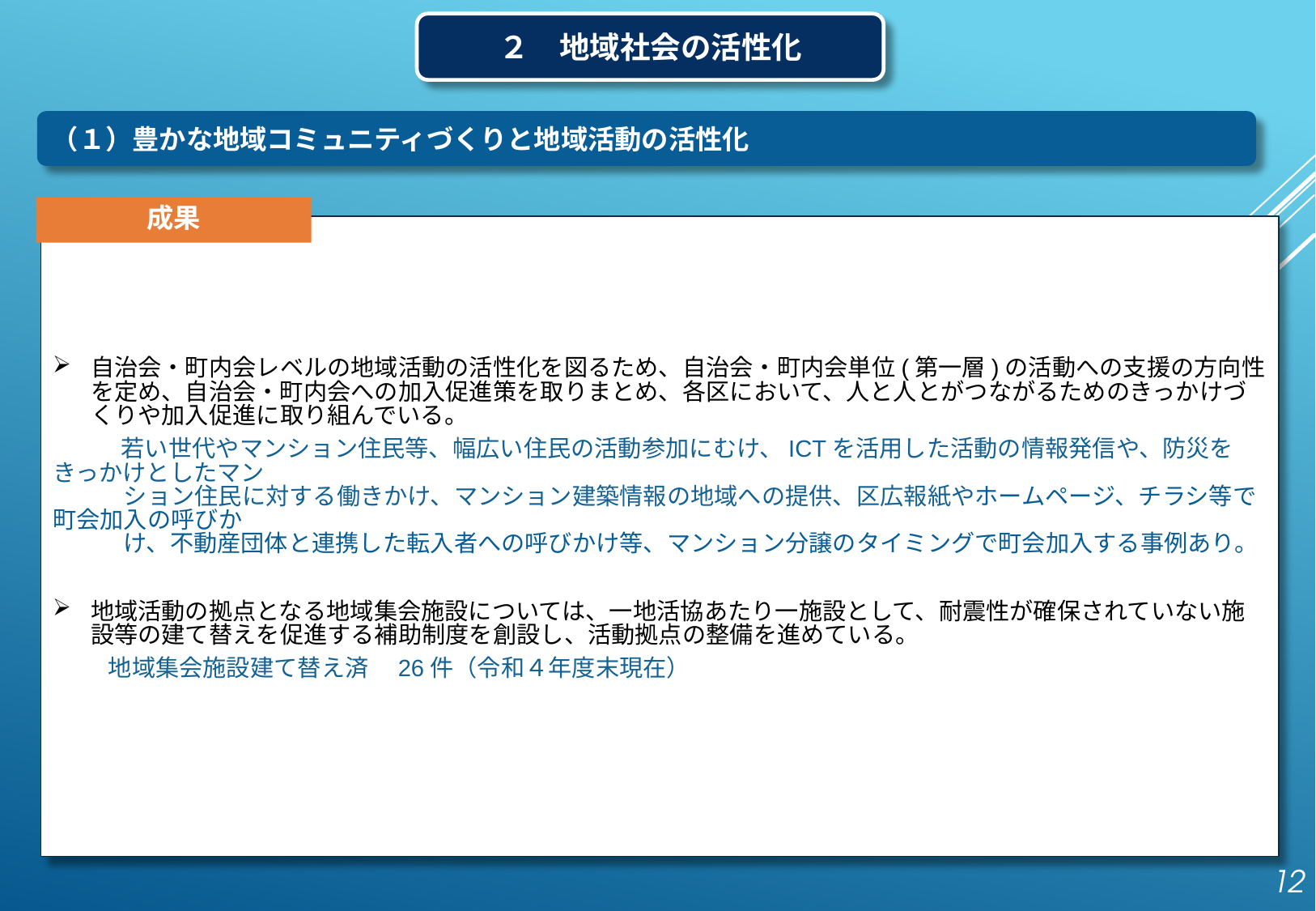

２　地域社会の活性化
（１）豊かな地域コミュニティづくりと地域活動の活性化
成果
自治会・町内会レベルの地域活動の活性化を図るため、自治会・町内会単位(第一層)の活動への支援の方向性を定め、自治会・町内会への加入促進策を取りまとめ、各区において、人と人とがつながるためのきっかけづくりや加入促進に取り組んでいる。
　  　  若い世代やマンション住民等、幅広い住民の活動参加にむけ、ICTを活用した活動の情報発信や、防災をきっかけとしたマン
　　　ション住民に対する働きかけ、マンション建築情報の地域への提供、区広報紙やホームページ、チラシ等で町会加入の呼びか
　　　け、不動産団体と連携した転入者への呼びかけ等、マンション分譲のタイミングで町会加入する事例あり。

地域活動の拠点となる地域集会施設については、一地活協あたり一施設として、耐震性が確保されていない施設等の建て替えを促進する補助制度を創設し、活動拠点の整備を進めている。
    　 地域集会施設建て替え済　26件（令和４年度末現在）

12